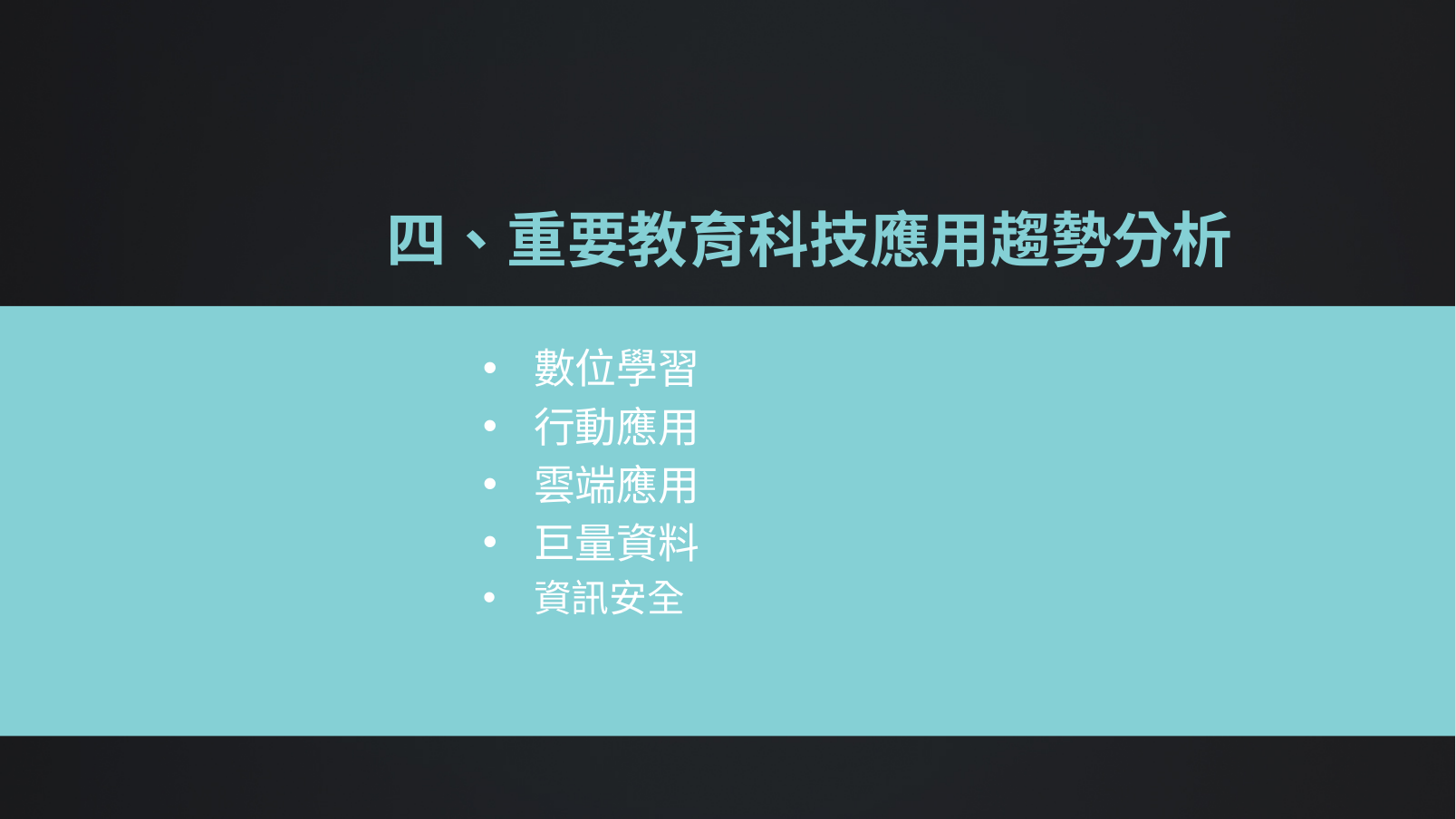

# 四、重要教育科技應用趨勢分析
數位學習
行動應用
雲端應用
巨量資料
資訊安全